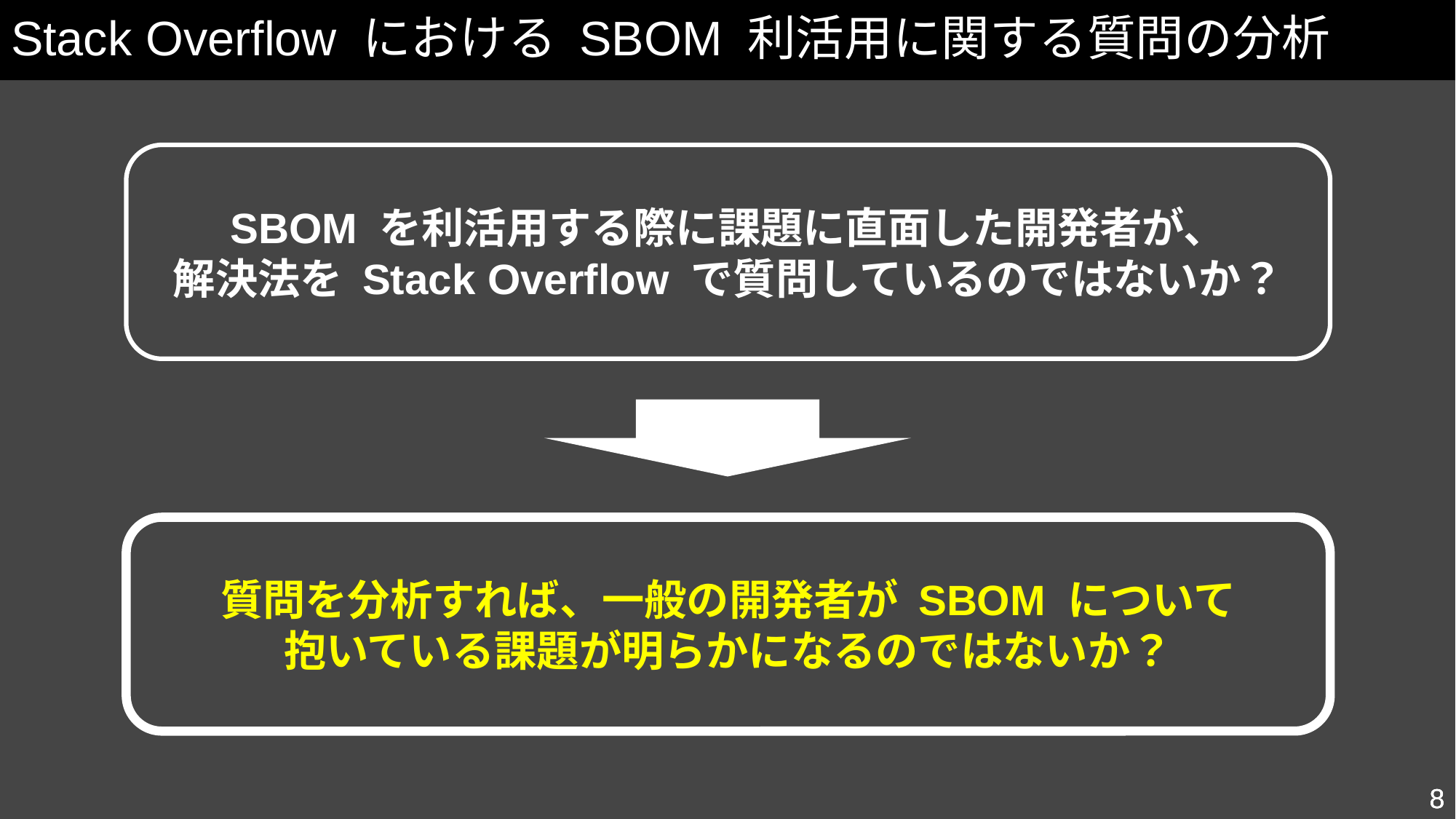

# Stack Overflow における SBOM 利活用に関する質問の分析
SBOM を利活用する際に課題に直面した開発者が、
解決法を Stack Overflow で質問しているのではないか？

質問を分析すれば、一般の開発者が SBOM について
抱いている課題が明らかになるのではないか？